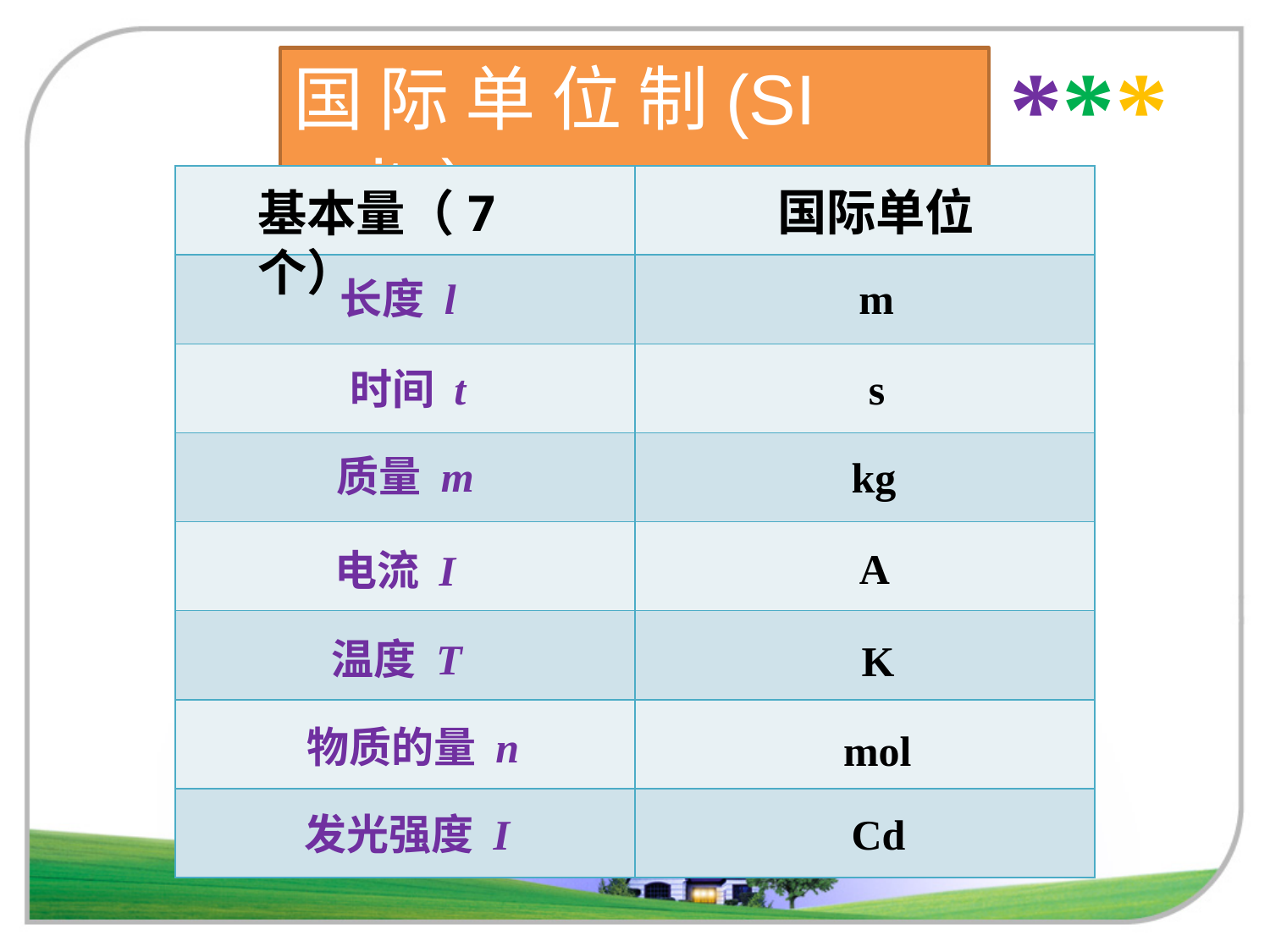

***
国 际 单 位 制(SI units)
|  |  |
| --- | --- |
|  |  |
|  |  |
|  |  |
|  |  |
|  |  |
|  |  |
|  |  |
国际单位
基本量（7个）
长度 l
m
s
kg
时间 t
质量 m
A
电流 I
温度 T
K
物质的量 n
mol
发光强度 I
Cd